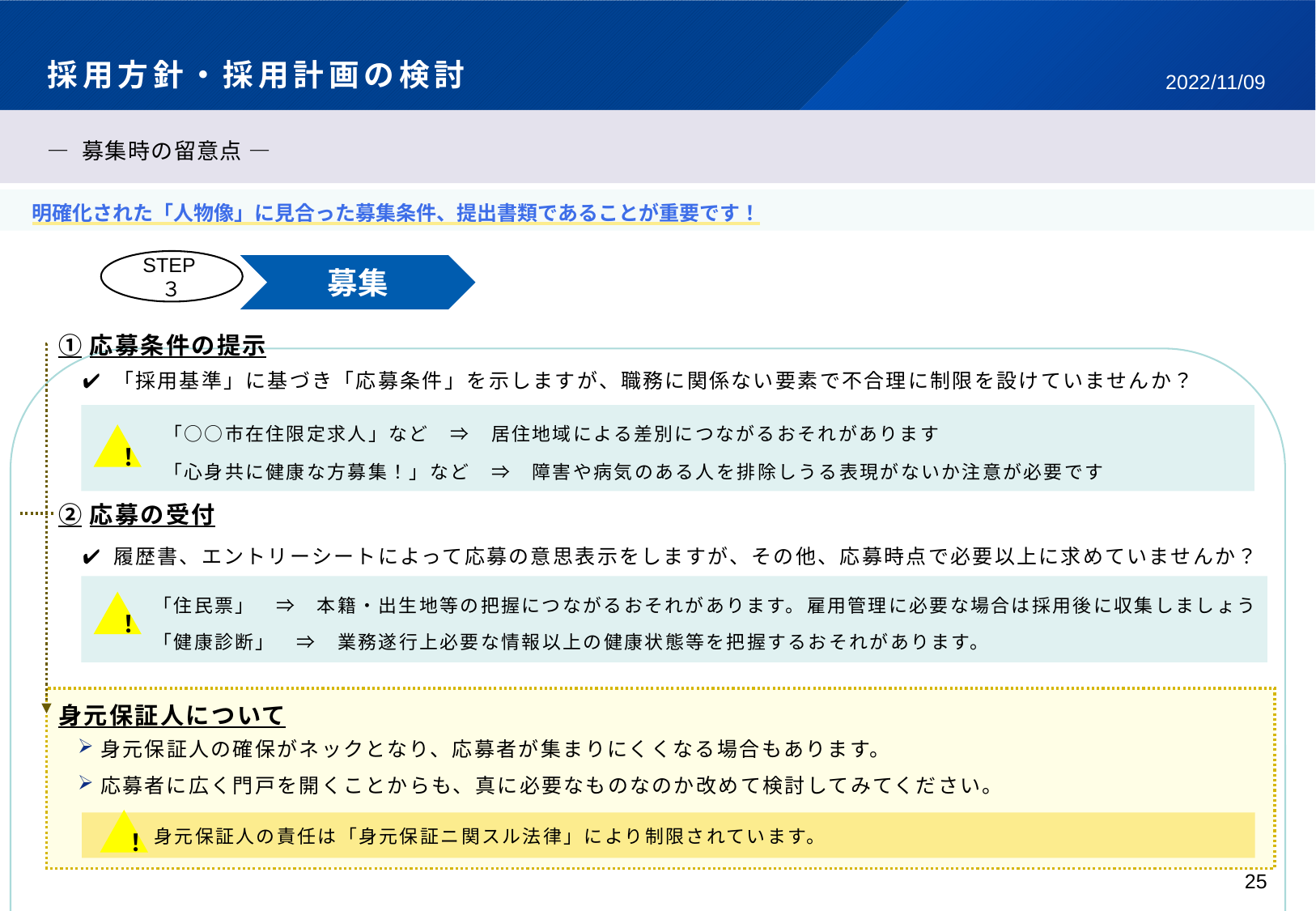

# 採用方針・採用計画の検討
2022/11/09
― 募集時の留意点 ―
　明確化された「人物像」に見合った募集条件、提出書類であることが重要です！

STEP３
募集
①応募条件の提示

✔ 「採用基準」に基づき「応募条件」を示しますが、職務に関係ない要素で不合理に制限を設けていませんか？

「○○市在住限定求人」など　⇒　居住地域による差別につながるおそれがあります
！
「心身共に健康な方募集！」など　⇒　障害や病気のある人を排除しうる表現がないか注意が必要です
②応募の受付
✔ 履歴書、エントリーシートによって応募の意思表示をしますが、その他、応募時点で必要以上に求めていませんか？

「住民票」　⇒　本籍・出生地等の把握につながるおそれがあります。雇用管理に必要な場合は採用後に収集しましょう
「健康診断」　⇒　業務遂行上必要な情報以上の健康状態等を把握するおそれがあります。
！

身元保証人について
身元保証人の確保がネックとなり、応募者が集まりにくくなる場合もあります。
応募者に広く門戸を開くことからも、真に必要なものなのか改めて検討してみてください。
！

身元保証人の責任は「身元保証ニ関スル法律」により制限されています。
25